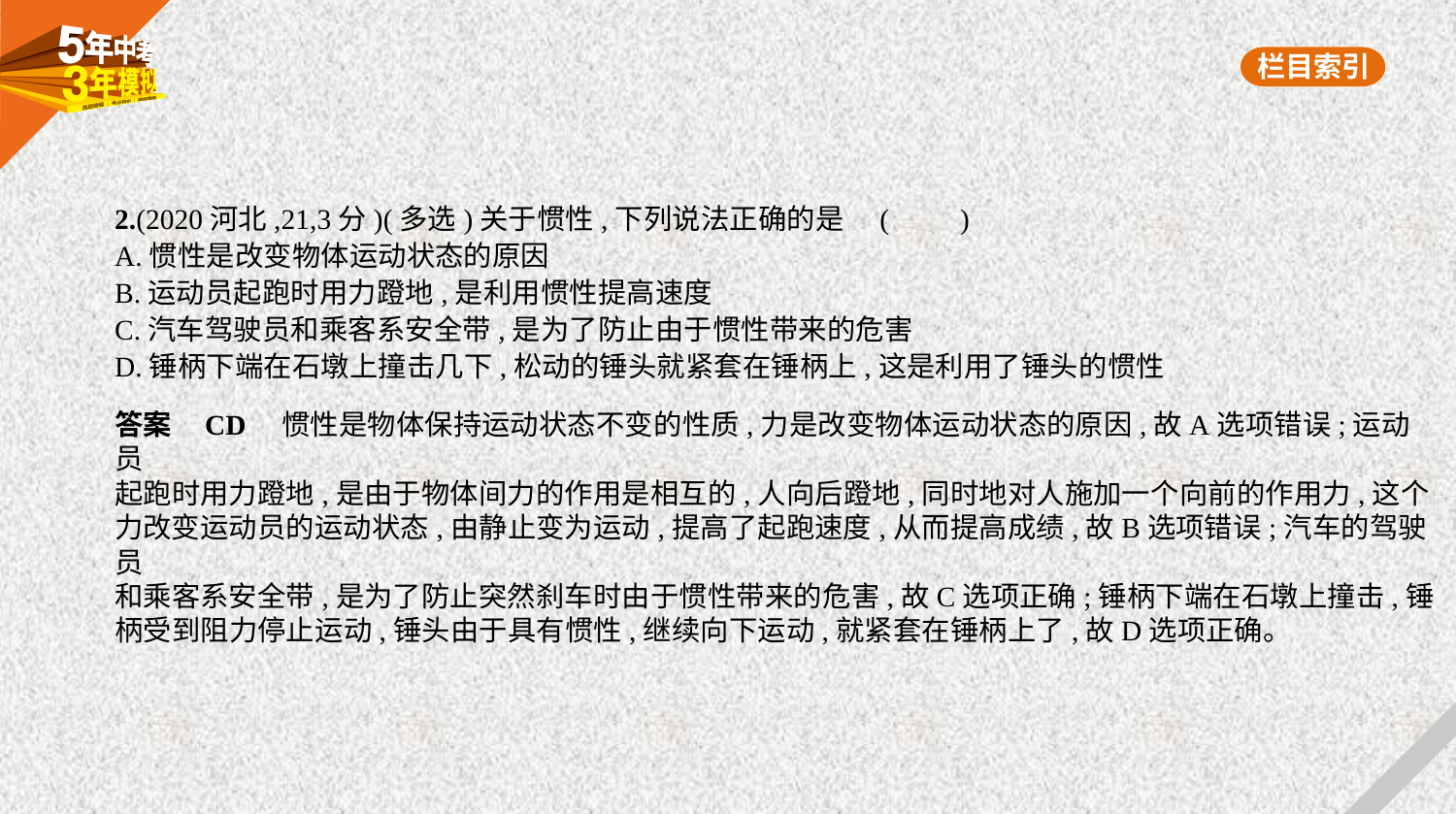

2.(2020河北,21,3分)(多选)关于惯性,下列说法正确的是 (　　)
A.惯性是改变物体运动状态的原因
B.运动员起跑时用力蹬地,是利用惯性提高速度
C.汽车驾驶员和乘客系安全带,是为了防止由于惯性带来的危害
D.锤柄下端在石墩上撞击几下,松动的锤头就紧套在锤柄上,这是利用了锤头的惯性
答案    CD　惯性是物体保持运动状态不变的性质,力是改变物体运动状态的原因,故A选项错误;运动员
起跑时用力蹬地,是由于物体间力的作用是相互的,人向后蹬地,同时地对人施加一个向前的作用力,这个
力改变运动员的运动状态,由静止变为运动,提高了起跑速度,从而提高成绩,故B选项错误;汽车的驾驶员
和乘客系安全带,是为了防止突然刹车时由于惯性带来的危害,故C选项正确;锤柄下端在石墩上撞击,锤
柄受到阻力停止运动,锤头由于具有惯性,继续向下运动,就紧套在锤柄上了,故D选项正确。